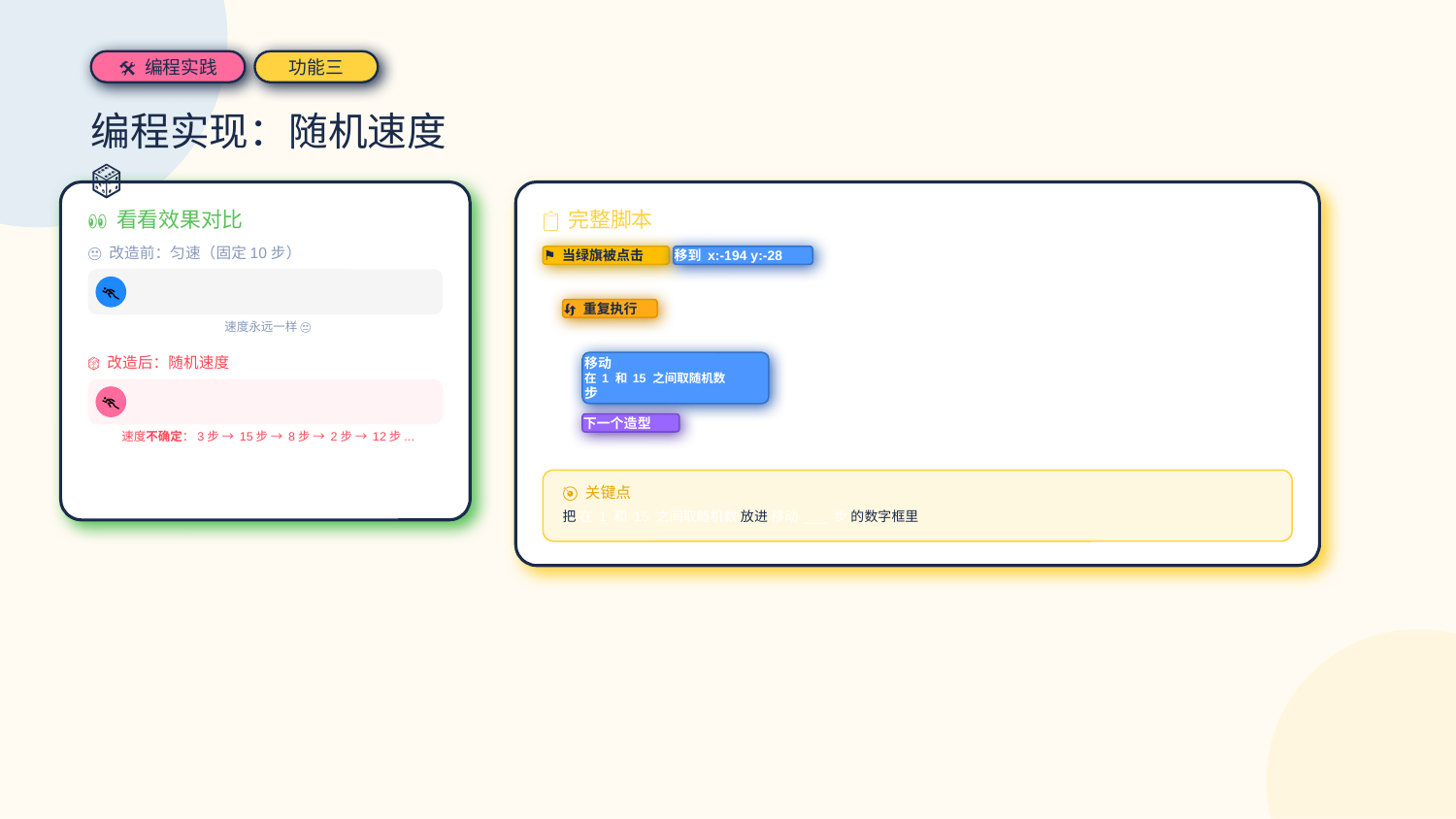

🛠 编程实践
功能三
编程实现：随机速度 🎲

👀 看看效果对比
📋 完整脚本
😐 改造前：匀速（固定10步）
⚑ 当绿旗被点击
移到 x:-194 y:-28

🏃
🔄 重复执行
速度永远一样 😐
移动
在 1 和 15 之间取随机数
步
🎲 改造后：随机速度

🏃
下一个造型
速度不确定：3步 → 15步 → 8步 → 2步 → 12步...
▶️ 点击预览效果

🎯 关键点
把 在 1 和 15 之间取随机数 放进 移动 ___ 步 的数字框里